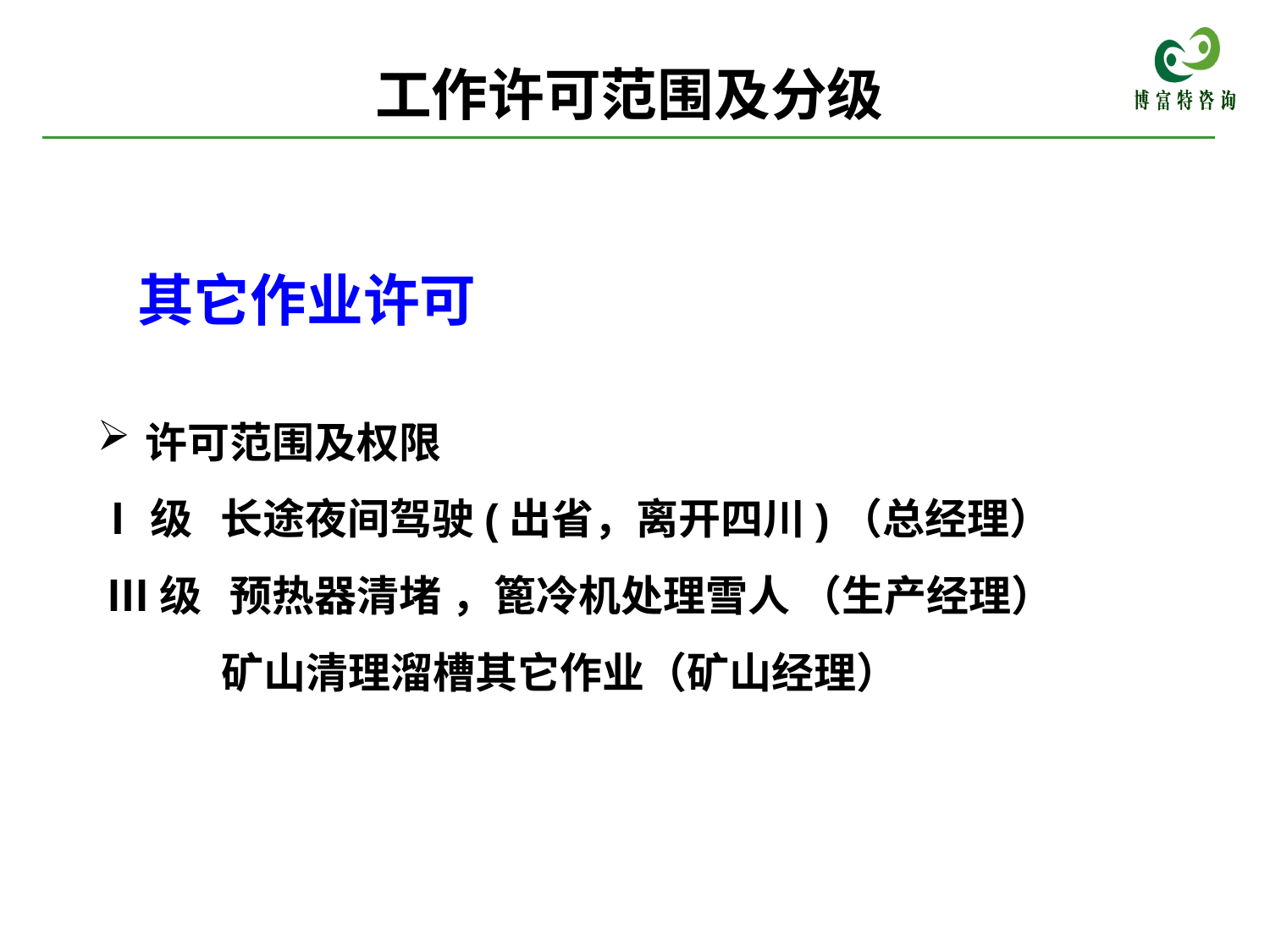

工作许可范围及分级
其它作业许可
许可范围及权限
Ⅰ级   长途夜间驾驶(出省，离开四川)（总经理）
 Ⅲ级   预热器清堵 ，篦冷机处理雪人 （生产经理）
            矿山清理溜槽其它作业（矿山经理）